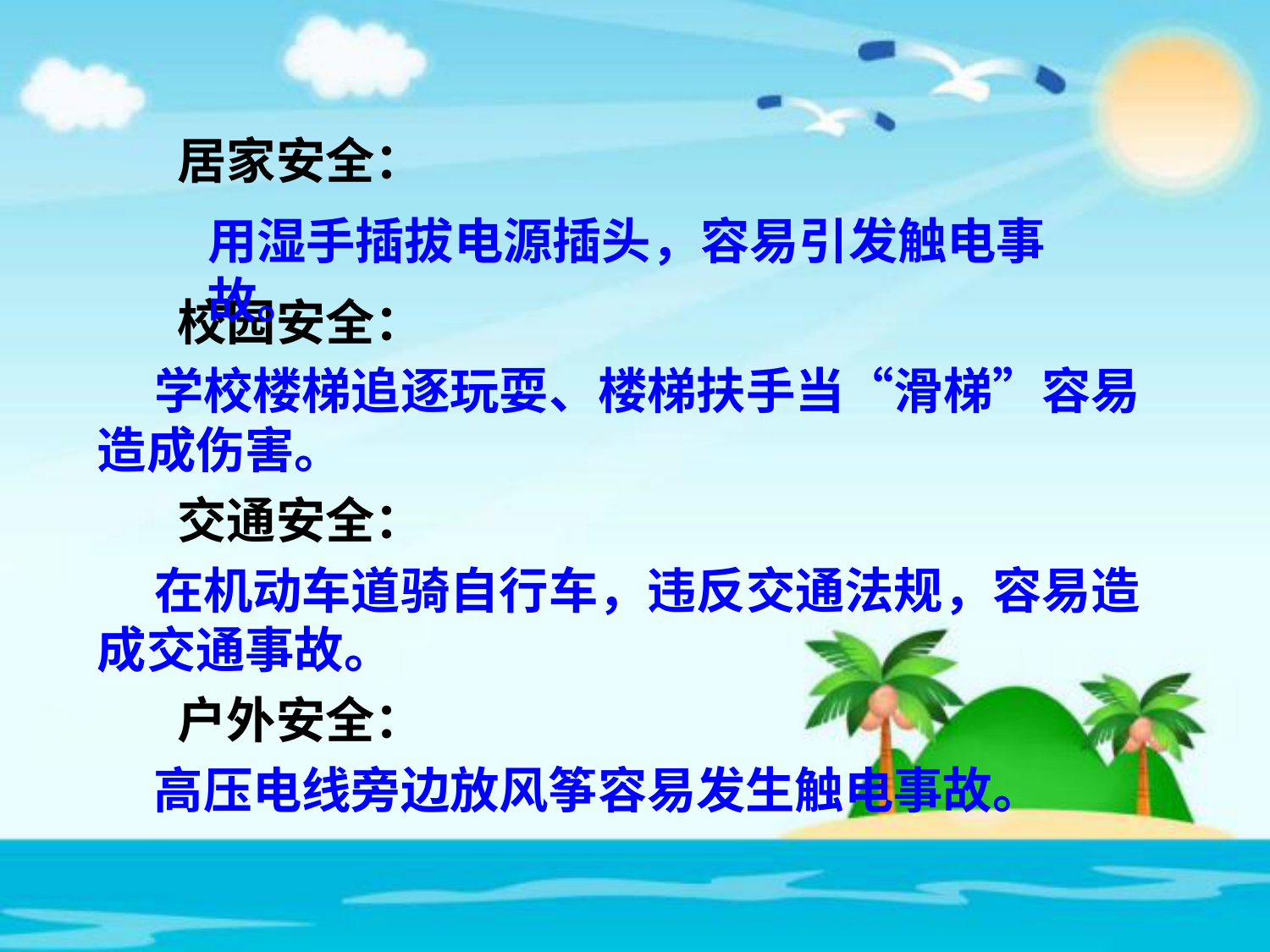

居家安全：
用湿手插拔电源插头，容易引发触电事故。
校园安全：
    学校楼梯追逐玩耍、楼梯扶手当“滑梯”容易造成伤害。
交通安全：
    在机动车道骑自行车，违反交通法规，容易造成交通事故。
户外安全：
    高压电线旁边放风筝容易发生触电事故。